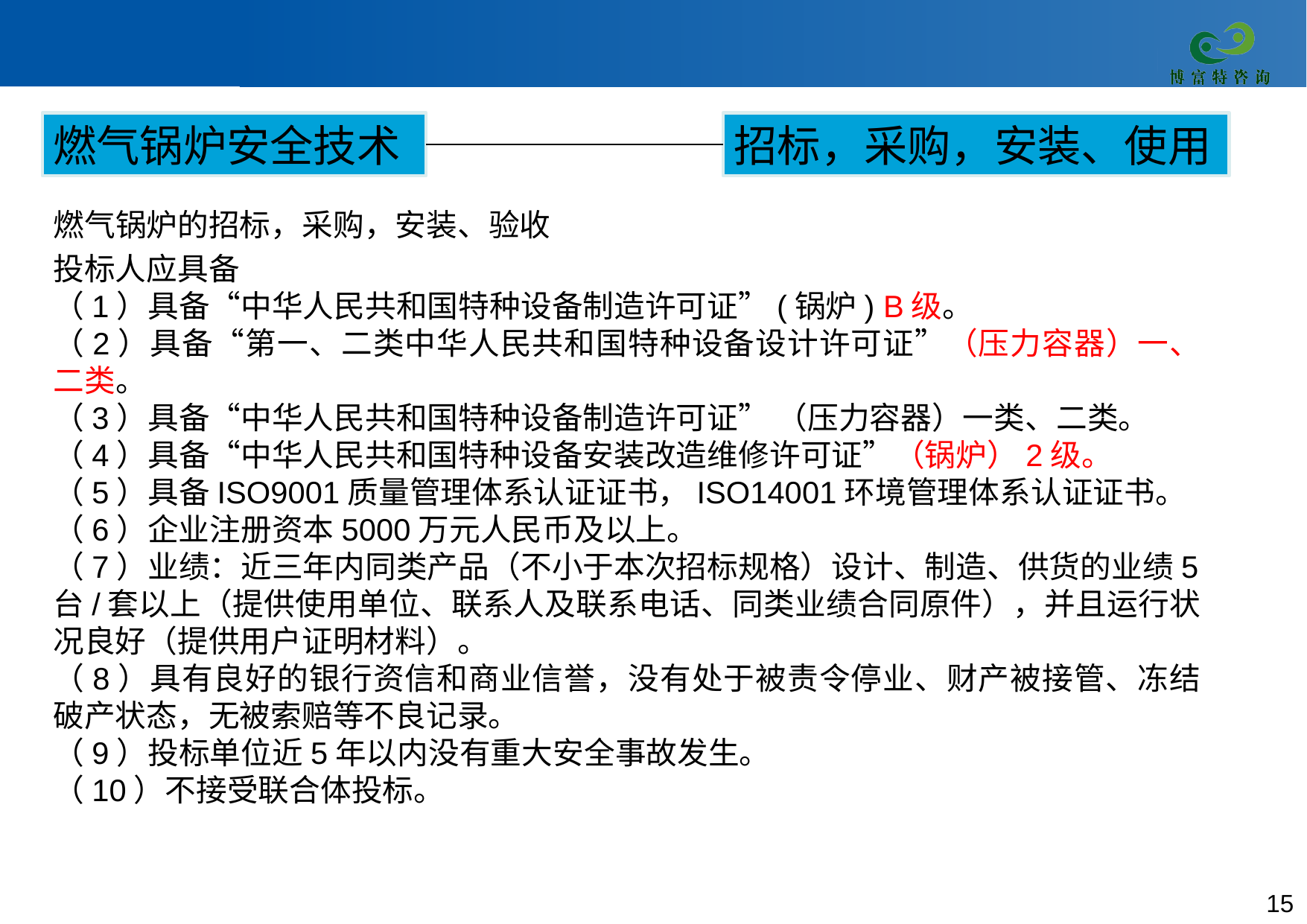

燃气锅炉安全技术
招标，采购，安装、使用
燃气锅炉的招标，采购，安装、验收
投标人应具备
（1）具备“中华人民共和国特种设备制造许可证”(锅炉) B级。
（2）具备“第一、二类中华人民共和国特种设备设计许可证”（压力容器）一、二类。
（3）具备“中华人民共和国特种设备制造许可证” （压力容器）一类、二类。
（4）具备“中华人民共和国特种设备安装改造维修许可证”（锅炉）2级。
（5）具备ISO9001质量管理体系认证证书，ISO14001环境管理体系认证证书。
（6）企业注册资本5000万元人民币及以上。
（7）业绩：近三年内同类产品（不小于本次招标规格）设计、制造、供货的业绩5台/套以上（提供使用单位、联系人及联系电话、同类业绩合同原件），并且运行状况良好（提供用户证明材料）。
（8）具有良好的银行资信和商业信誉，没有处于被责令停业、财产被接管、冻结破产状态，无被索赔等不良记录。
（9）投标单位近5年以内没有重大安全事故发生。
（10）不接受联合体投标。